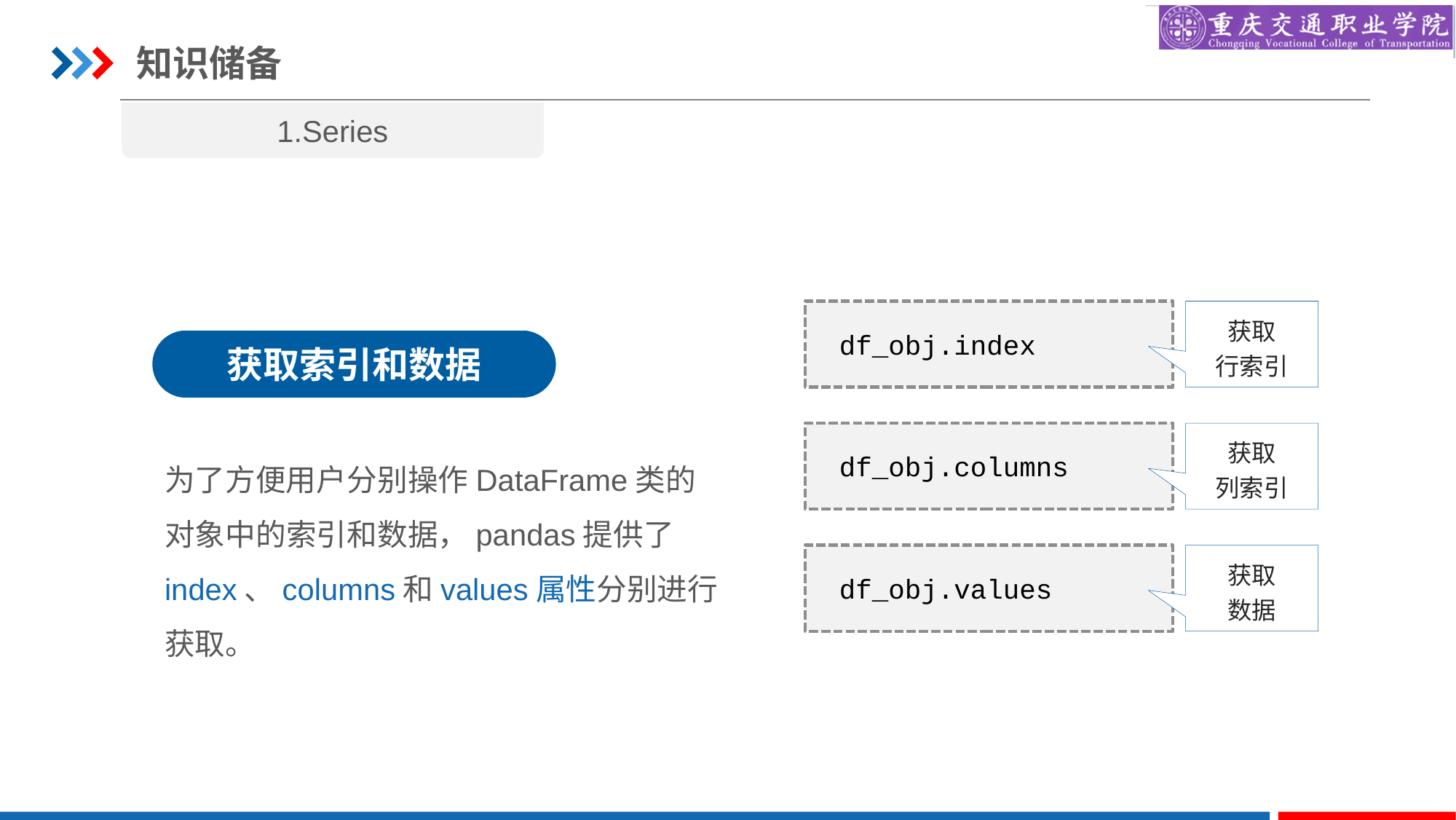

知识储备

1.Series

获取
行索引
df_obj.index
获取索引和数据

获取
列索引
为了方便用户分别操作DataFrame类的对象中的索引和数据，pandas提供了index、columns和values属性分别进行获取。
df_obj.columns

获取
数据
df_obj.values